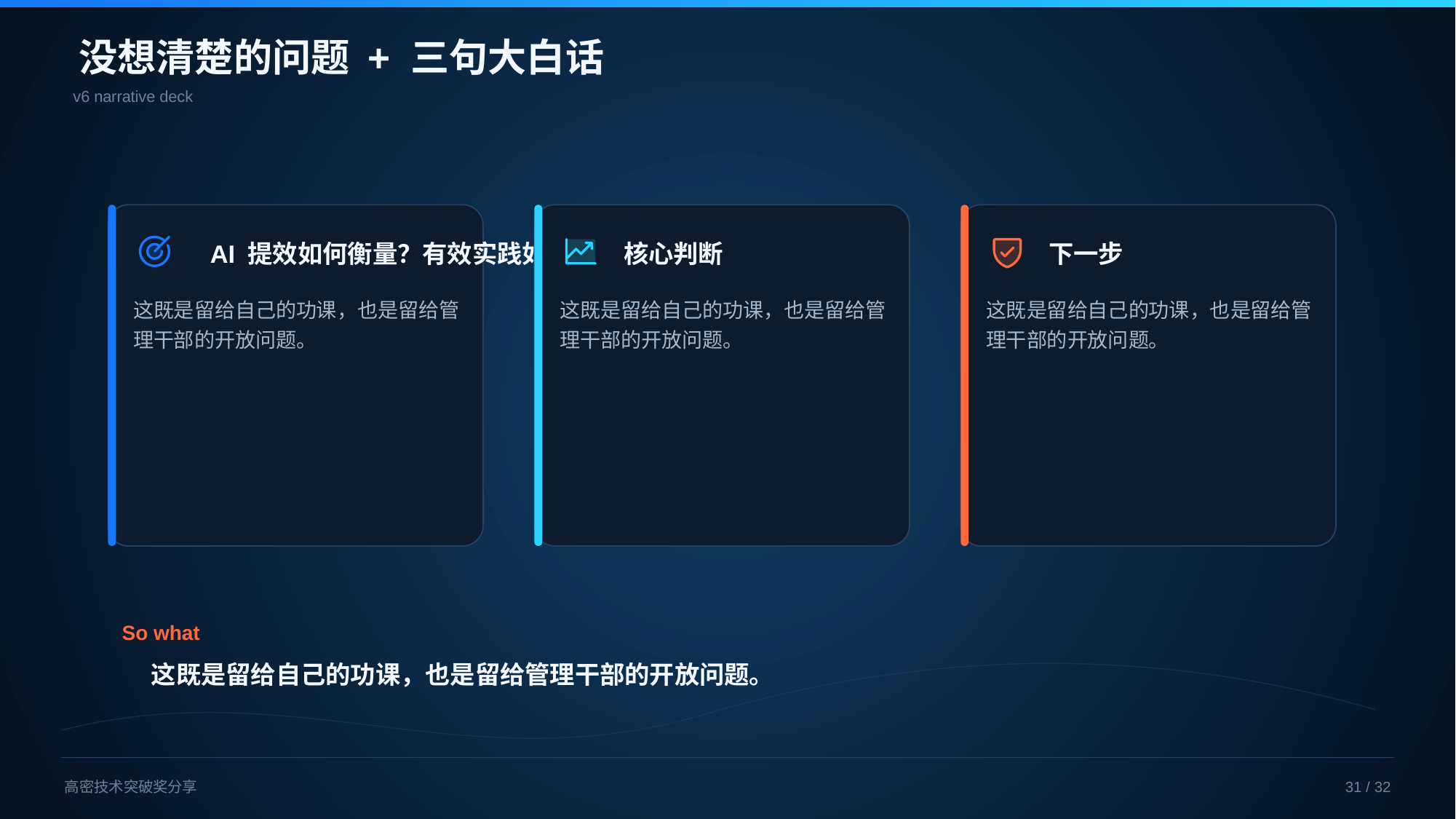

没想清楚的问题 + 三句大白话
v6 narrative deck

AI 提效如何衡量？有效实践如何复制？
这既是留给自己的功课，也是留给管理干部的开放问题。

核心判断

这既是留给自己的功课，也是留给管理干部的开放问题。

下一步

这既是留给自己的功课，也是留给管理干部的开放问题。
So what
这既是留给自己的功课，也是留给管理干部的开放问题。

高密技术突破奖分享
31 / 32